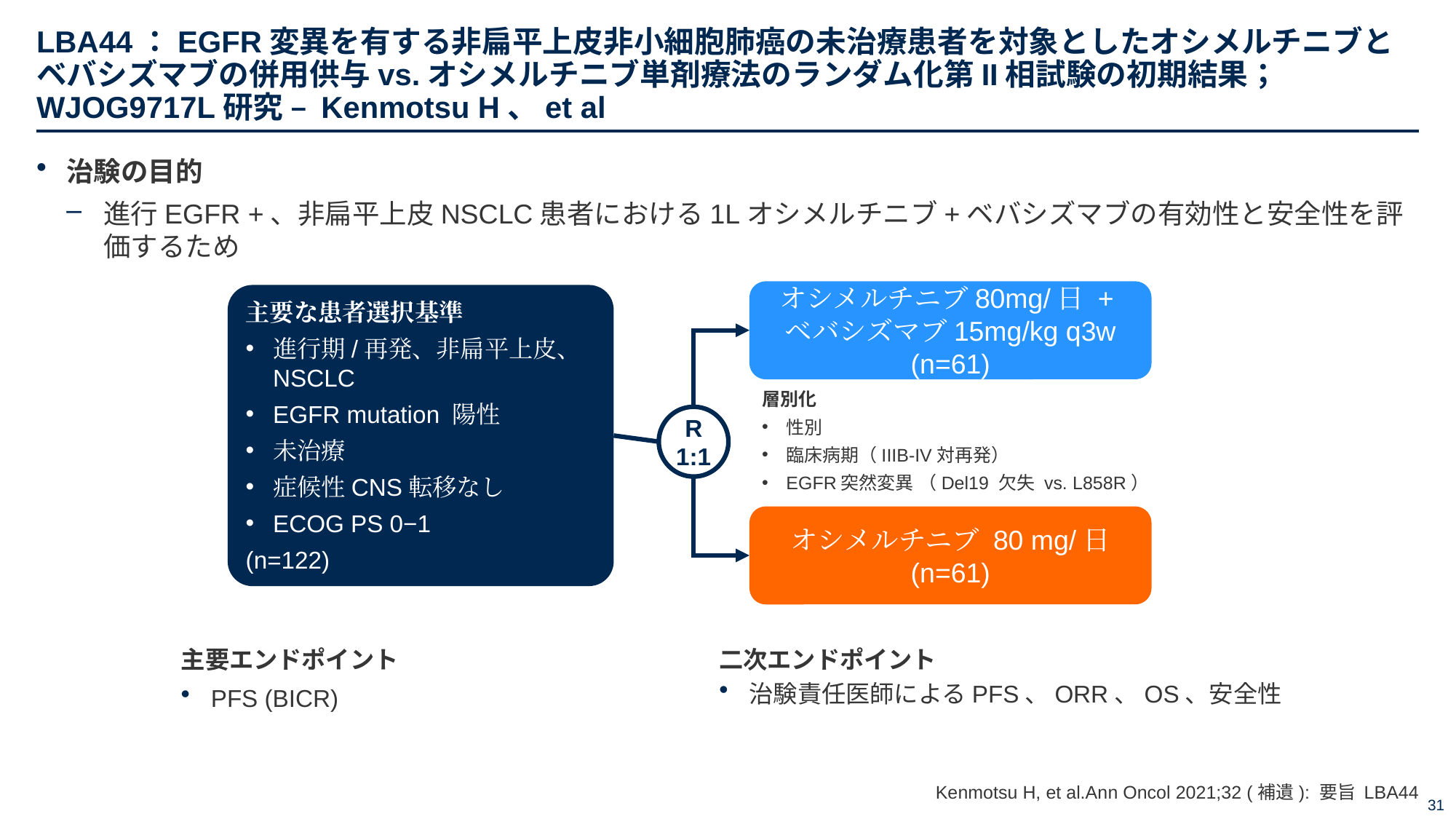

# LBA44：EGFR変異を有する非扁平上皮非小細胞肺癌の未治療患者を対象としたオシメルチニブとベバシズマブの併用供与vs.オシメルチニブ単剤療法のランダム化第II相試験の初期結果；WJOG9717L研究 – Kenmotsu H、et al
治験の目的
進行EGFR +、非扁平上皮NSCLC患者における1Lオシメルチニブ+ベバシズマブの有効性と安全性を評価するため
オシメルチニブ80mg/日 +
ベバシズマブ15mg/kg q3w
(n=61)
主要な患者選択基準
進行期/再発、非扁平上皮、NSCLC
EGFR mutation 陽性
未治療
症候性CNS転移なし
ECOG PS 0−1
(n=122)
層別化
性別
臨床病期（IIIB-IV対再発）
EGFR突然変異 （Del19 欠失 vs. L858R）
R
1:1
オシメルチニブ 80 mg/日
(n=61)
主要エンドポイント
PFS (BICR)

二次エンドポイント
治験責任医師によるPFS、ORR、OS、安全性
Kenmotsu H, et al.Ann Oncol 2021;32 (補遺): 要旨 LBA44